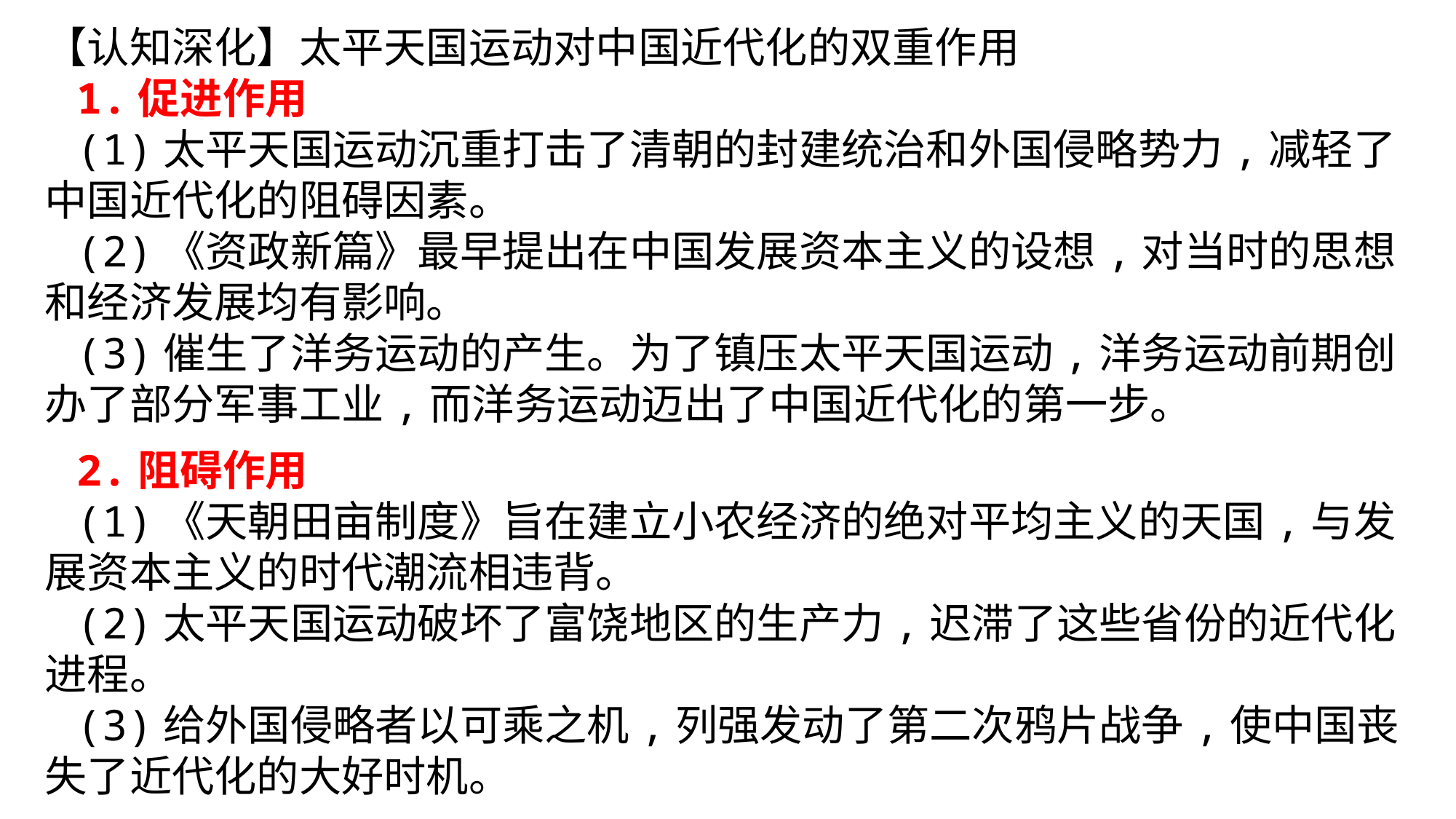

【认知深化】太平天国运动对中国近代化的双重作用
1.促进作用
(1)太平天国运动沉重打击了清朝的封建统治和外国侵略势力,减轻了中国近代化的阻碍因素。
(2)《资政新篇》最早提出在中国发展资本主义的设想,对当时的思想和经济发展均有影响。
(3)催生了洋务运动的产生。为了镇压太平天国运动,洋务运动前期创办了部分军事工业,而洋务运动迈出了中国近代化的第一步。
2.阻碍作用
(1)《天朝田亩制度》旨在建立小农经济的绝对平均主义的天国,与发展资本主义的时代潮流相违背。
(2)太平天国运动破坏了富饶地区的生产力,迟滞了这些省份的近代化进程。
(3)给外国侵略者以可乘之机,列强发动了第二次鸦片战争,使中国丧失了近代化的大好时机。